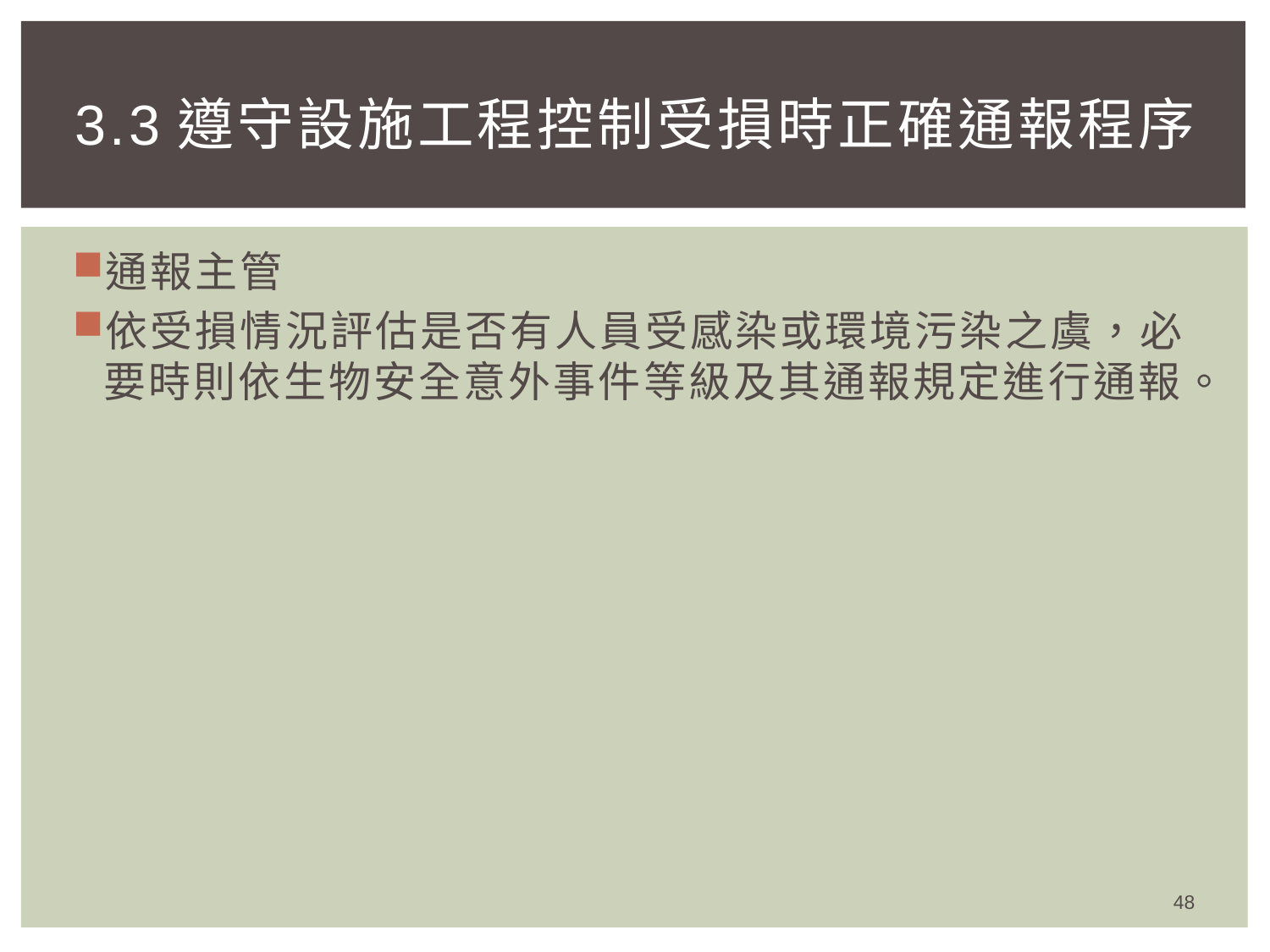

# 3.3遵守設施工程控制受損時正確通報程序
通報主管
依受損情況評估是否有人員受感染或環境污染之虞，必要時則依生物安全意外事件等級及其通報規定進行通報。

48